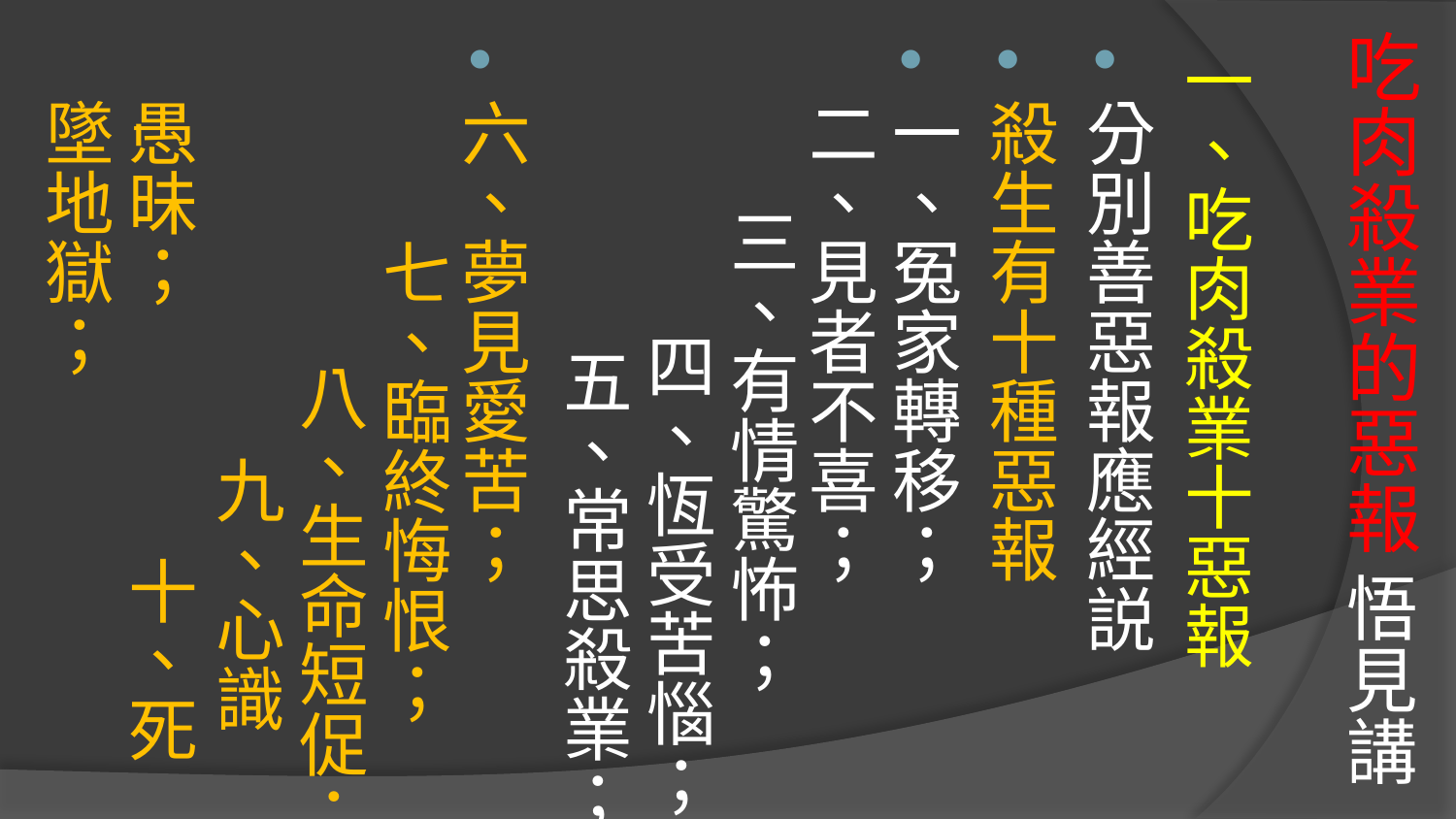

# 吃肉殺業的惡報 悟見講
一、吃肉殺業十惡報
分別善惡報應經説
殺生有十種惡報
一、冤家轉移；
二、見者不喜；                    三、有情驚怖；                     四、恆受苦惱；                五、常思殺業；
六、夢見愛苦；                      七、臨終悔恨；                     八、生命短促；                       九、心識愚昧；                十、死墜地獄；